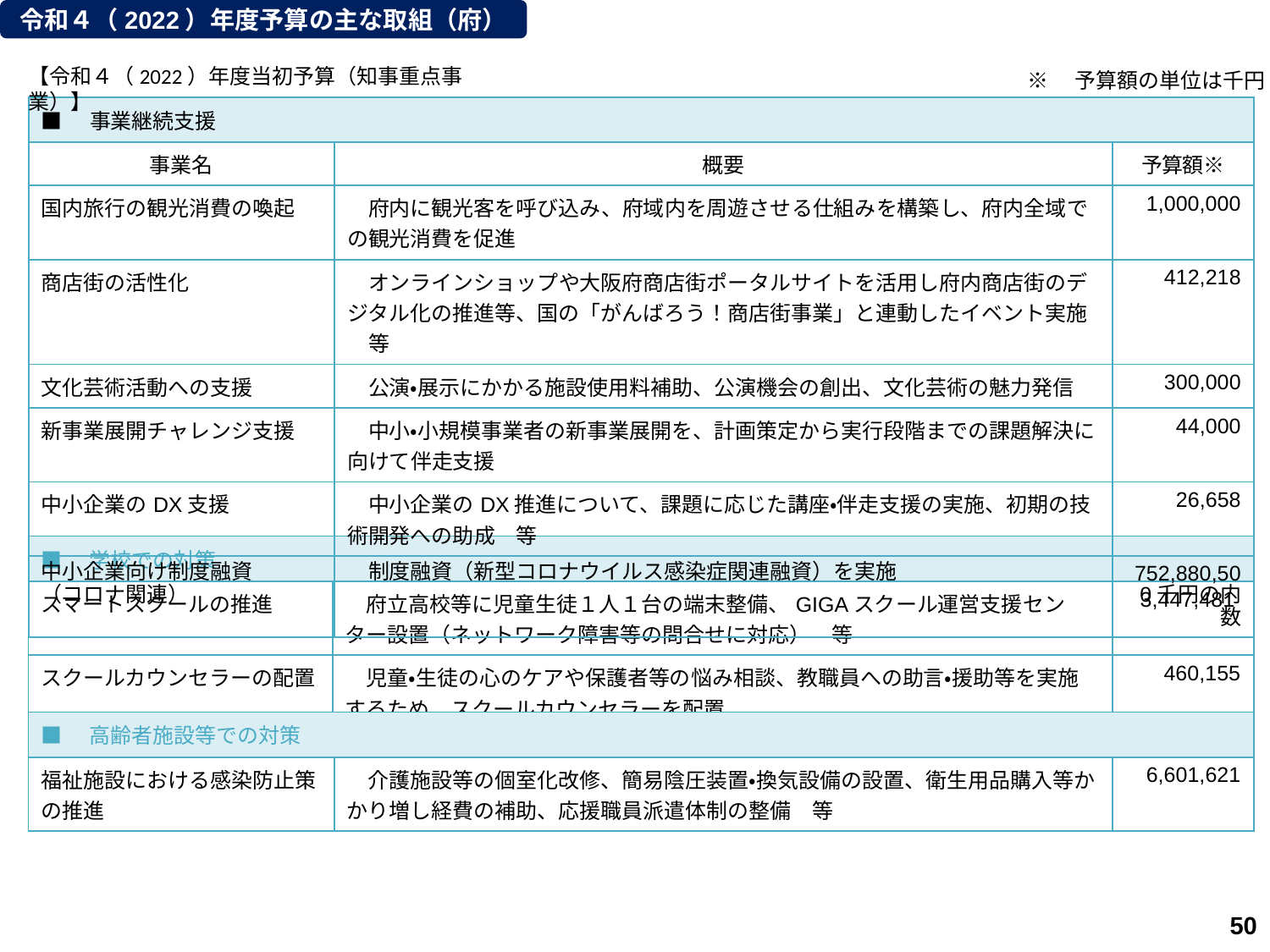

令和４（2022）年度予算の主な取組（府）
【令和４（2022）年度当初予算（知事重点事業）】
※　予算額の単位は千円
| ■　事業継続支援 |  |  |
| --- | --- | --- |
| 事業名 | 概要 | 予算額※ |
| 国内旅行の観光消費の喚起 | 府内に観光客を呼び込み、府域内を周遊させる仕組みを構築し、府内全域での観光消費を促進 | 1,000,000 |
| 商店街の活性化 | オンラインショップや大阪府商店街ポータルサイトを活用し府内商店街のデジタル化の推進等、国の「がんばろう！商店街事業」と連動したイベント実施　等 | 412,218 |
| 文化芸術活動への支援 | 公演・展示にかかる施設使用料補助、公演機会の創出、文化芸術の魅力発信 | 300,000 |
| 新事業展開チャレンジ支援 | 中小・小規模事業者の新事業展開を、計画策定から実行段階までの課題解決に向けて伴走支援 | 44,000 |
| 中小企業のDX支援 | 中小企業のDX推進について、課題に応じた講座・伴走支援の実施、初期の技術開発への助成　等 | 26,658 |
| 中小企業向け制度融資 （コロナ関連） | 制度融資（新型コロナウイルス感染症関連融資）を実施 | 752,880,500千円の内数 |
| ■　学校での対策 |  |  |
| --- | --- | --- |
| スマートスクールの推進 | 府立高校等に児童生徒１人１台の端末整備、GIGAスクール運営支援センター設置（ネットワーク障害等の問合せに対応）　等 | 3,447,481 |
| スクールカウンセラーの配置 | 児童・生徒の心のケアや保護者等の悩み相談、教職員への助言・援助等を実施するため、スクールカウンセラーを配置 | 460,155 |
| ■　高齢者施設等での対策 |  |  |
| --- | --- | --- |
| 福祉施設における感染防止策の推進 | 介護施設等の個室化改修、簡易陰圧装置・換気設備の設置、衛生用品購入等かかり増し経費の補助、応援職員派遣体制の整備　等 | 6,601,621 |
50